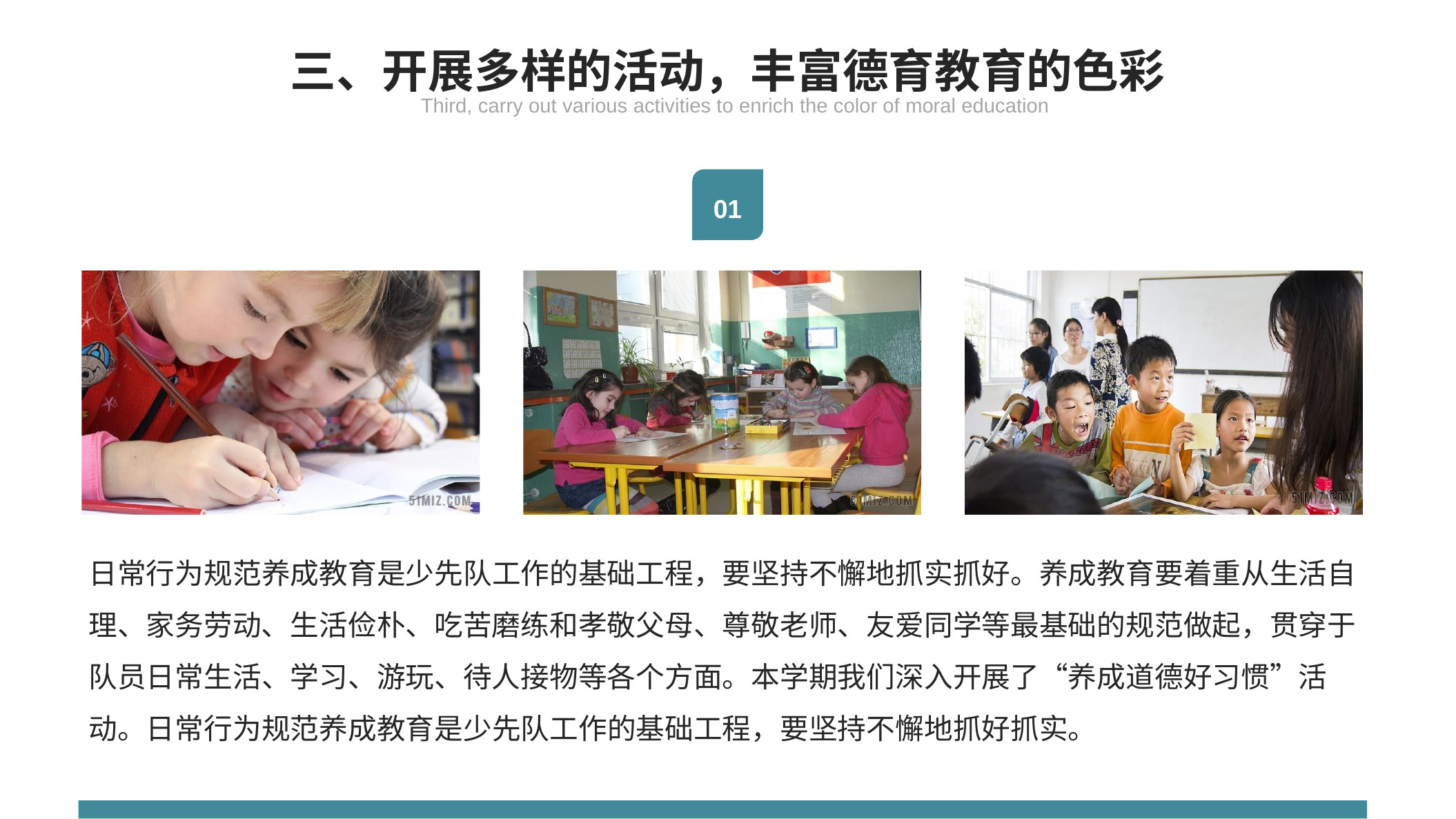

三、开展多样的活动，丰富德育教育的色彩
Third, carry out various activities to enrich the color of moral education
01

日常行为规范养成教育是少先队工作的基础工程，要坚持不懈地抓实抓好。养成教育要着重从生活自理、家务劳动、生活俭朴、吃苦磨练和孝敬父母、尊敬老师、友爱同学等最基础的规范做起，贯穿于队员日常生活、学习、游玩、待人接物等各个方面。本学期我们深入开展了“养成道德好习惯”活动。日常行为规范养成教育是少先队工作的基础工程，要坚持不懈地抓好抓实。